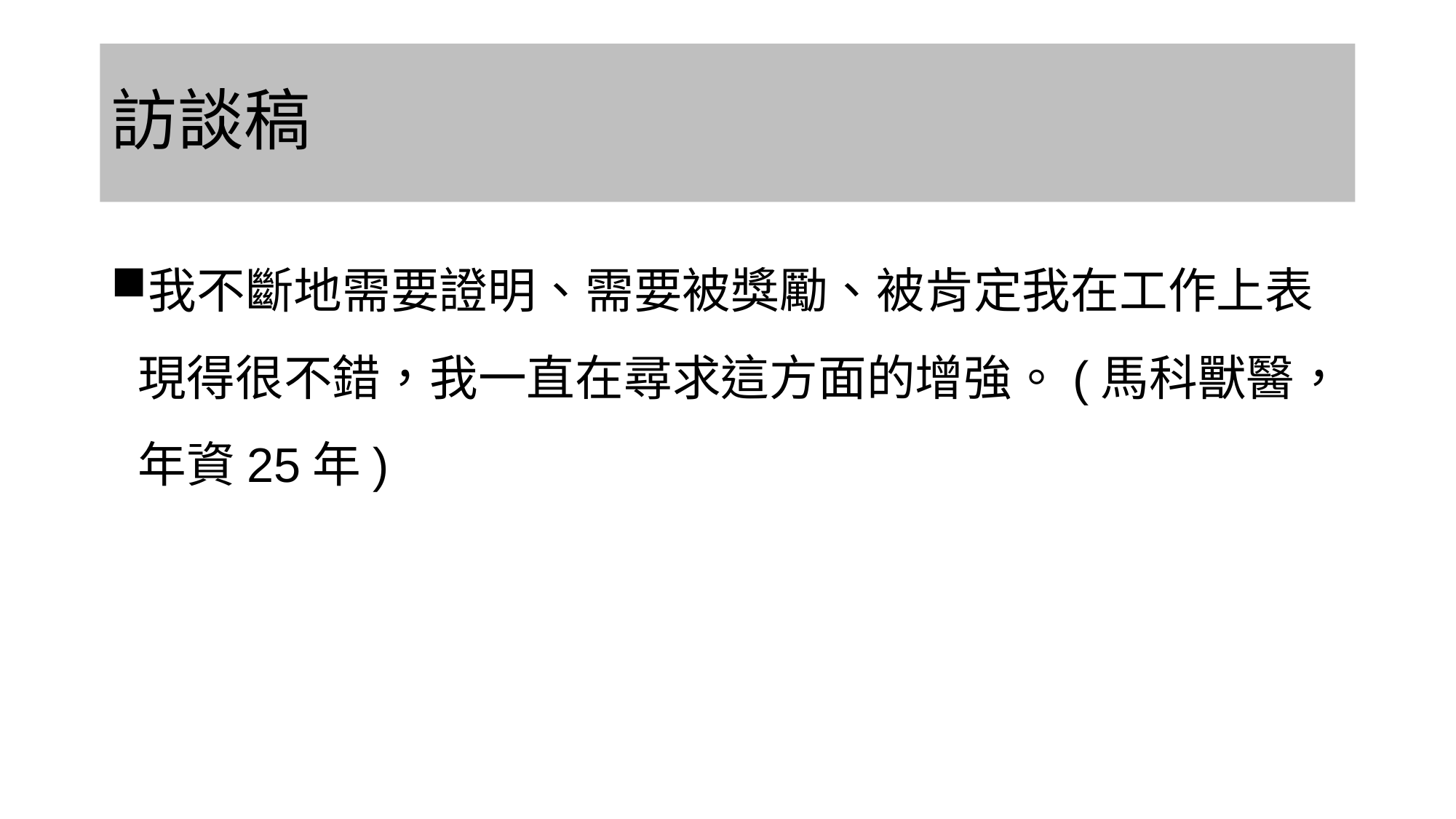

# 訪談稿
我不斷地需要證明、需要被獎勵、被肯定我在工作上表現得很不錯，我一直在尋求這方面的增強。(馬科獸醫，年資25年)